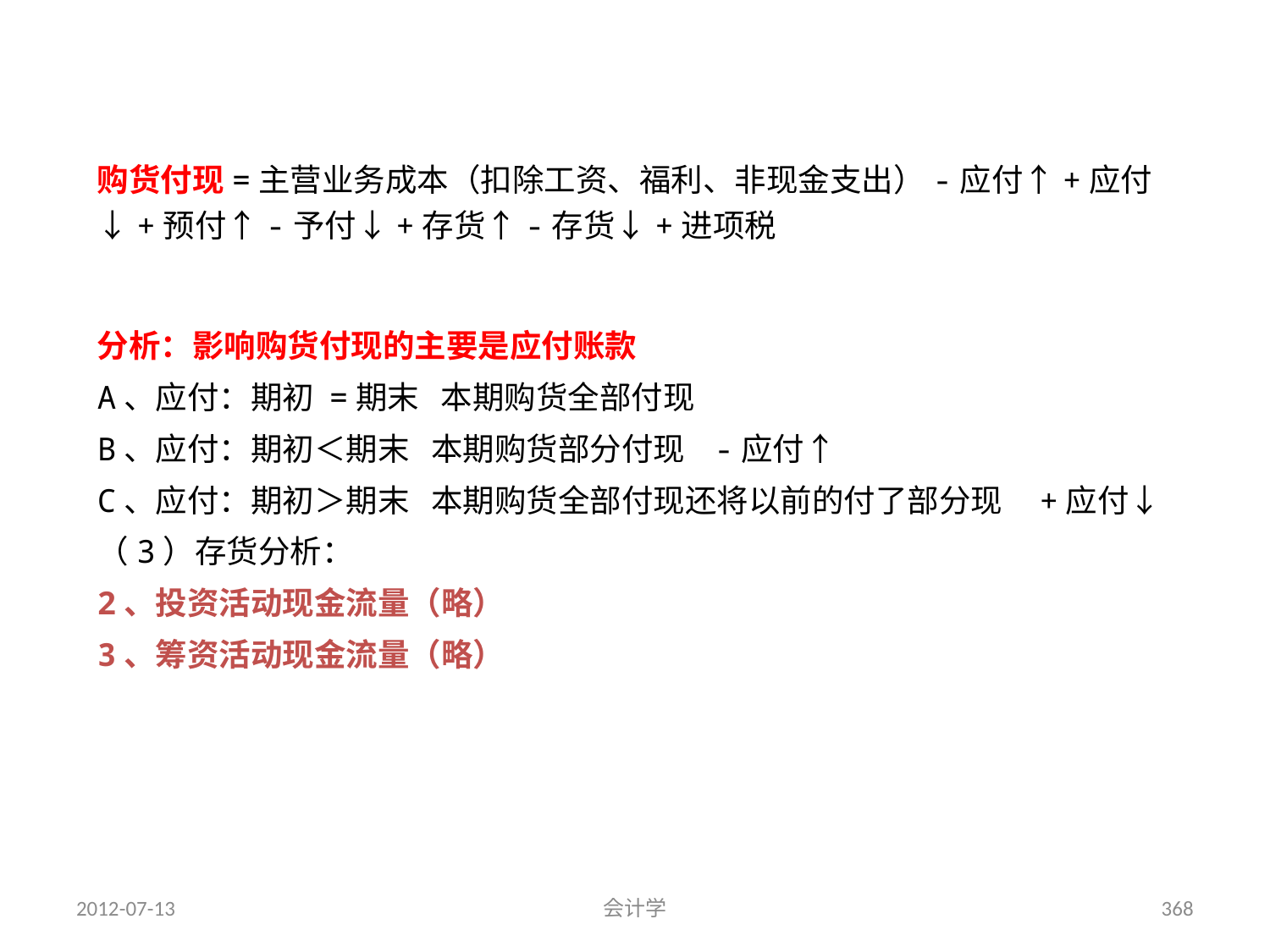

购货付现=主营业务成本（扣除工资、福利、非现金支出）-应付↑+应付↓+预付↑-予付↓+存货↑-存货↓+进项税
分析：影响购货付现的主要是应付账款
A、应付：期初 =期末   本期购货全部付现
B、应付：期初＜期末   本期购货部分付现   -应付↑
C、应付：期初＞期末   本期购货全部付现还将以前的付了部分现    +应付↓
（3）存货分析：
2、投资活动现金流量（略）
3、筹资活动现金流量（略）
2012-07-13
会计学
368